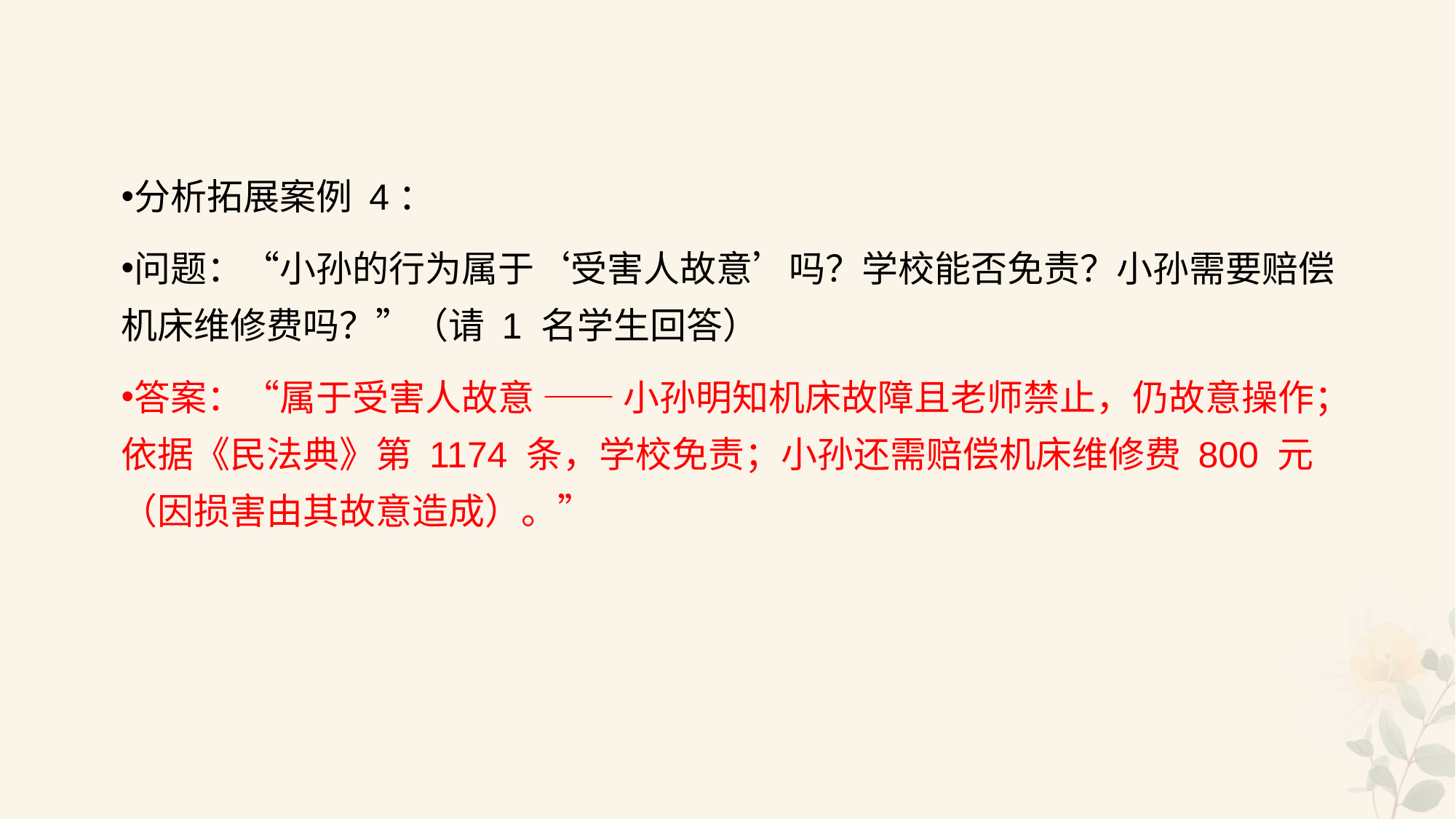

#
分析拓展案例 4：
问题：“小孙的行为属于‘受害人故意’吗？学校能否免责？小孙需要赔偿机床维修费吗？”（请 1 名学生回答）
答案：“属于受害人故意 —— 小孙明知机床故障且老师禁止，仍故意操作；依据《民法典》第 1174 条，学校免责；小孙还需赔偿机床维修费 800 元（因损害由其故意造成）。”